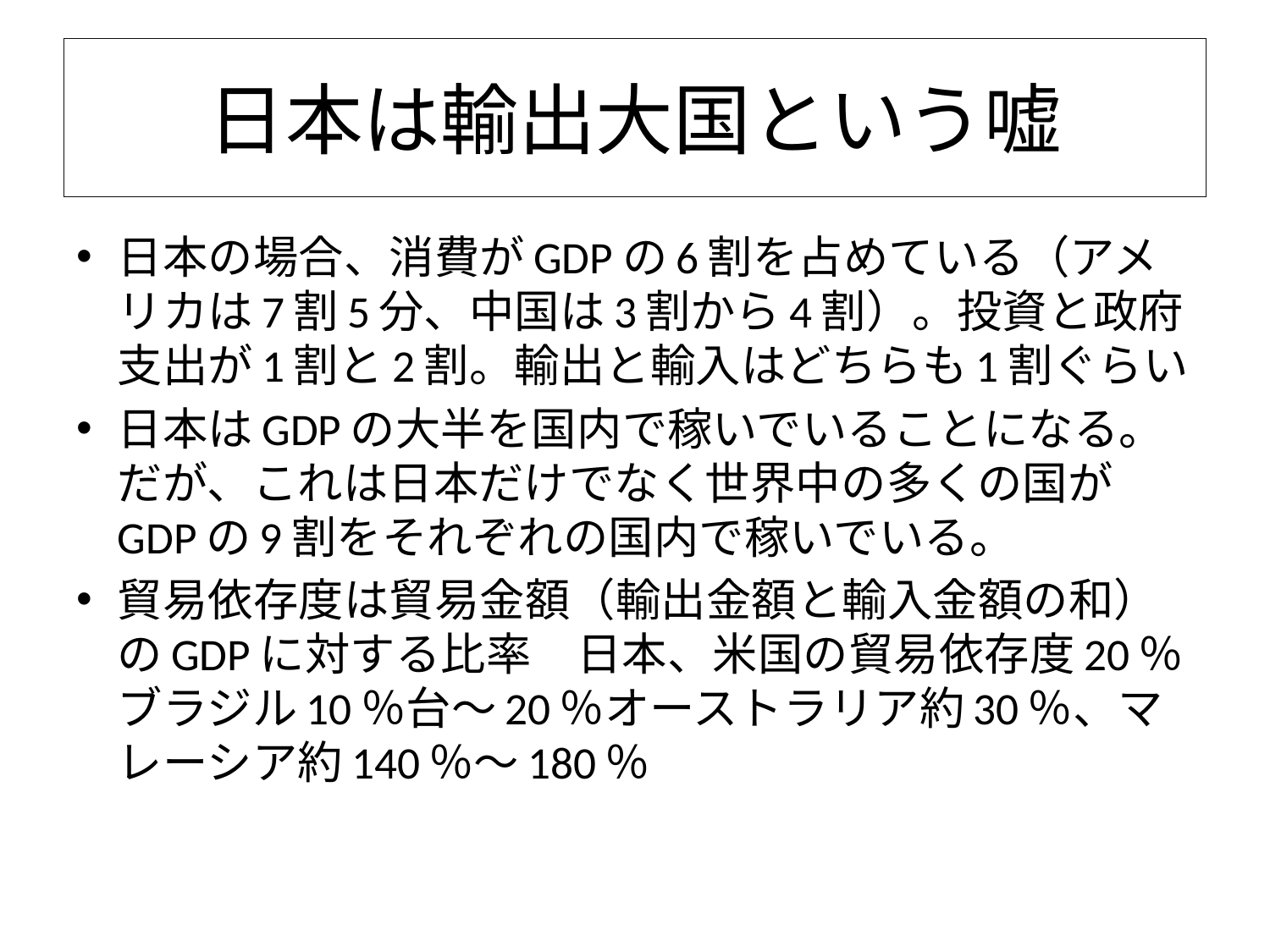

# 日本は輸出大国という嘘
日本の場合、消費がGDPの6割を占めている（アメリカは7割5分、中国は3割から4割）。投資と政府支出が1割と2割。輸出と輸入はどちらも1割ぐらい
日本はGDPの大半を国内で稼いでいることになる。だが、これは日本だけでなく世界中の多くの国がGDPの9割をそれぞれの国内で稼いでいる。
貿易依存度は貿易金額（輸出金額と輸入金額の和）のGDPに対する比率　日本、米国の貿易依存度20％ブラジル10％台～20％オーストラリア約30％、マレーシア約140％～180％